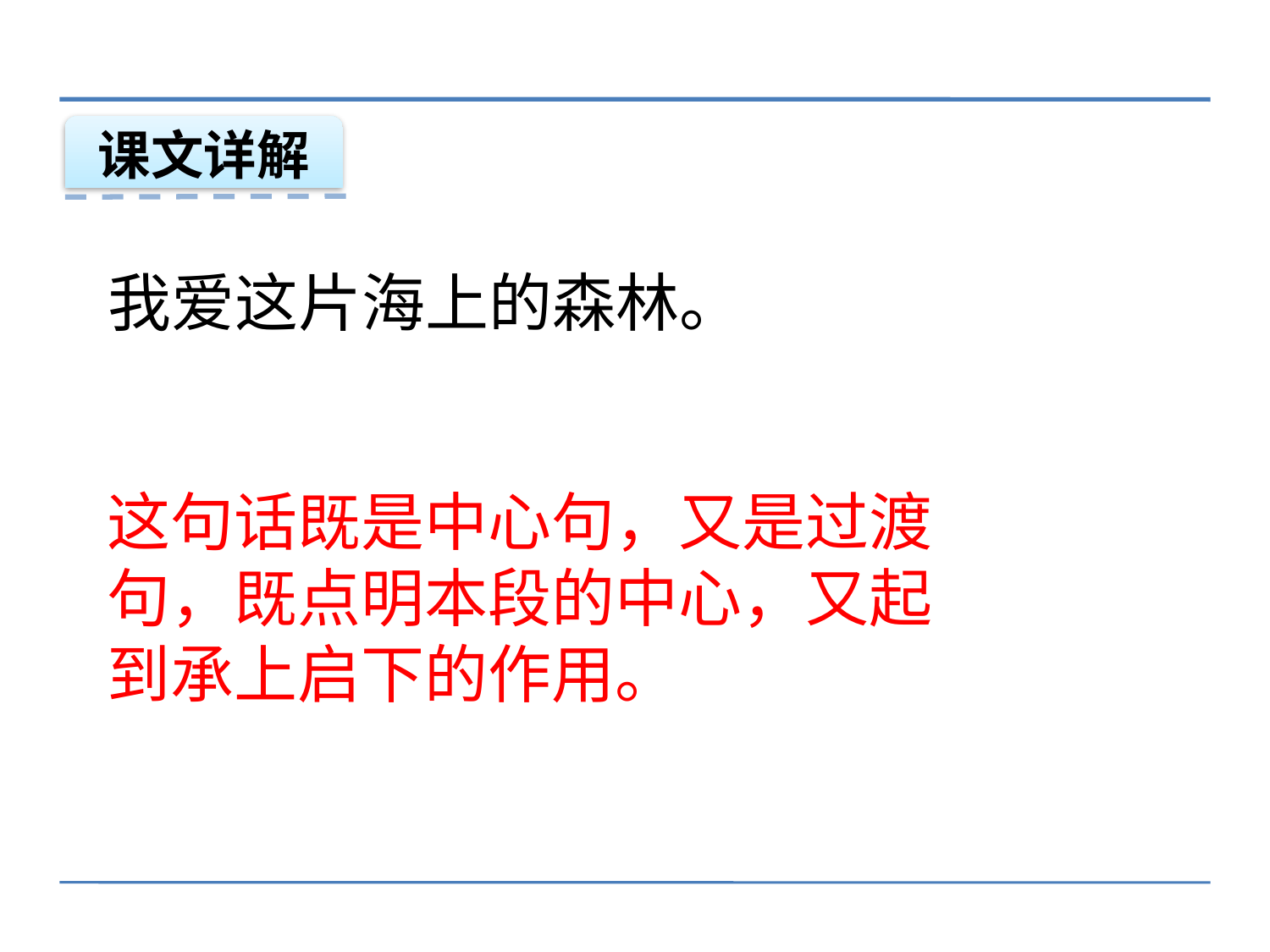

课文详解
我爱这片海上的森林。
这句话既是中心句，又是过渡句，既点明本段的中心，又起到承上启下的作用。